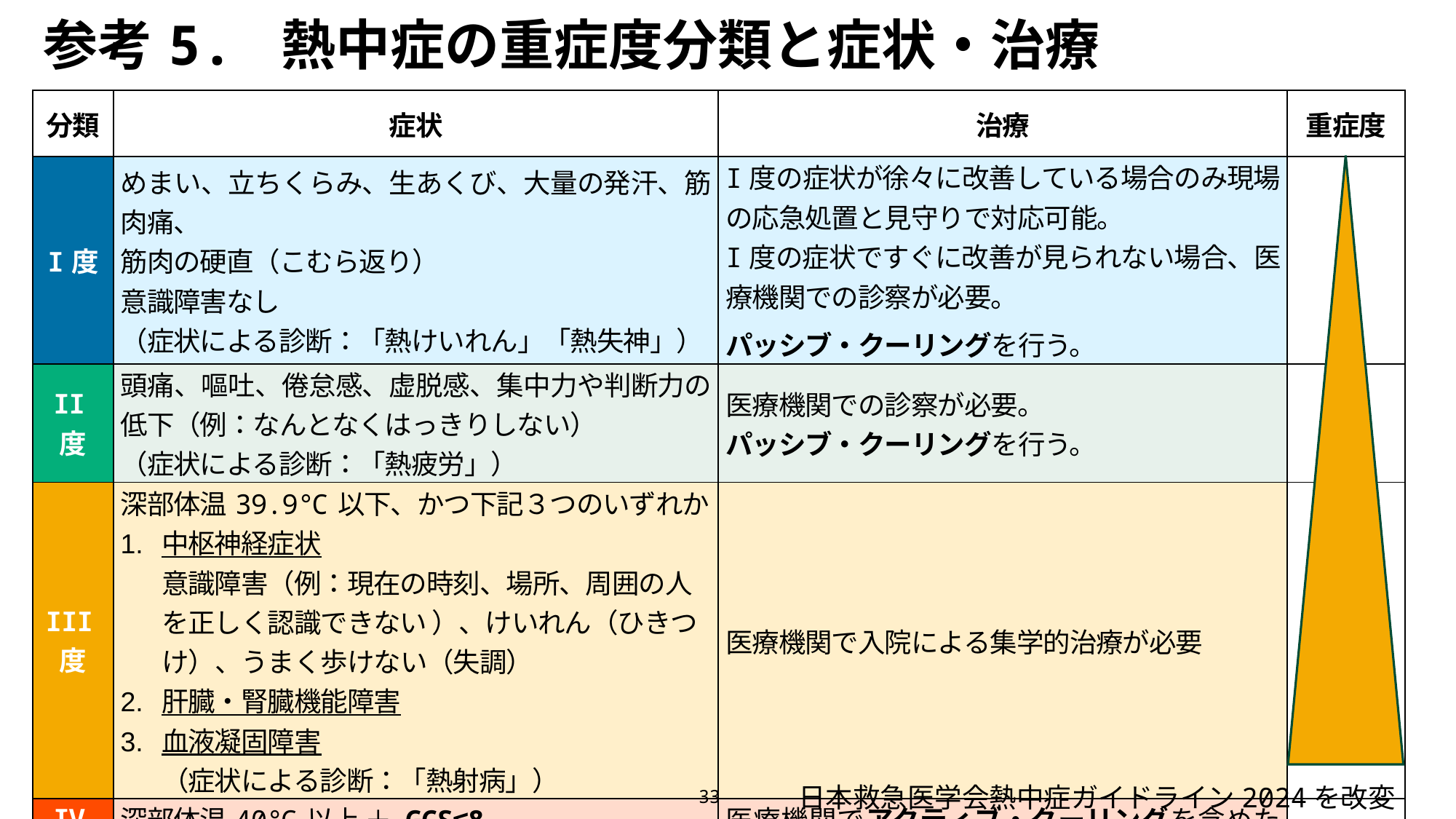

参考5. 熱中症の重症度分類と症状・治療
| 分類 | 症状 | 治療 | 重症度 |
| --- | --- | --- | --- |
| I度 | めまい、立ちくらみ、生あくび、大量の発汗、筋肉痛、 筋肉の硬直（こむら返り） 意識障害なし （症状による診断：「熱けいれん」「熱失神」） | I度の症状が徐々に改善している場合のみ現場の応急処置と見守りで対応可能。 I度の症状ですぐに改善が見られない場合、医療機関での診察が必要。 パッシブ・クーリングを行う。 |  |
| II度 | 頭痛、嘔吐、倦怠感、虚脱感、集中力や判断力の低下（例：なんとなくはっきりしない）  （症状による診断：「熱疲労」） | 医療機関での診察が必要。 パッシブ・クーリングを行う。 |  |
| III度 | 深部体温39.9℃以下、かつ下記３つのいずれか 中枢神経症状 意識障害（例：現在の時刻、場所、周囲の人を正しく認識できない ）、けいれん（ひきつけ）、うまく歩けない（失調）　 肝臓・腎臓機能障害 血液凝固障害　 （症状による診断：「熱射病」） | 医療機関で入院による集学的治療が必要 |  |
| IV度 | 深部体温40℃以上 ＋ GCS≦8 （症状による診断：「熱射病」） | 医療機関でアクティブ・クーリングを含めた早急な集学的治療が必要 |  |

日本救急医学会熱中症ガイドライン2024を改変
33